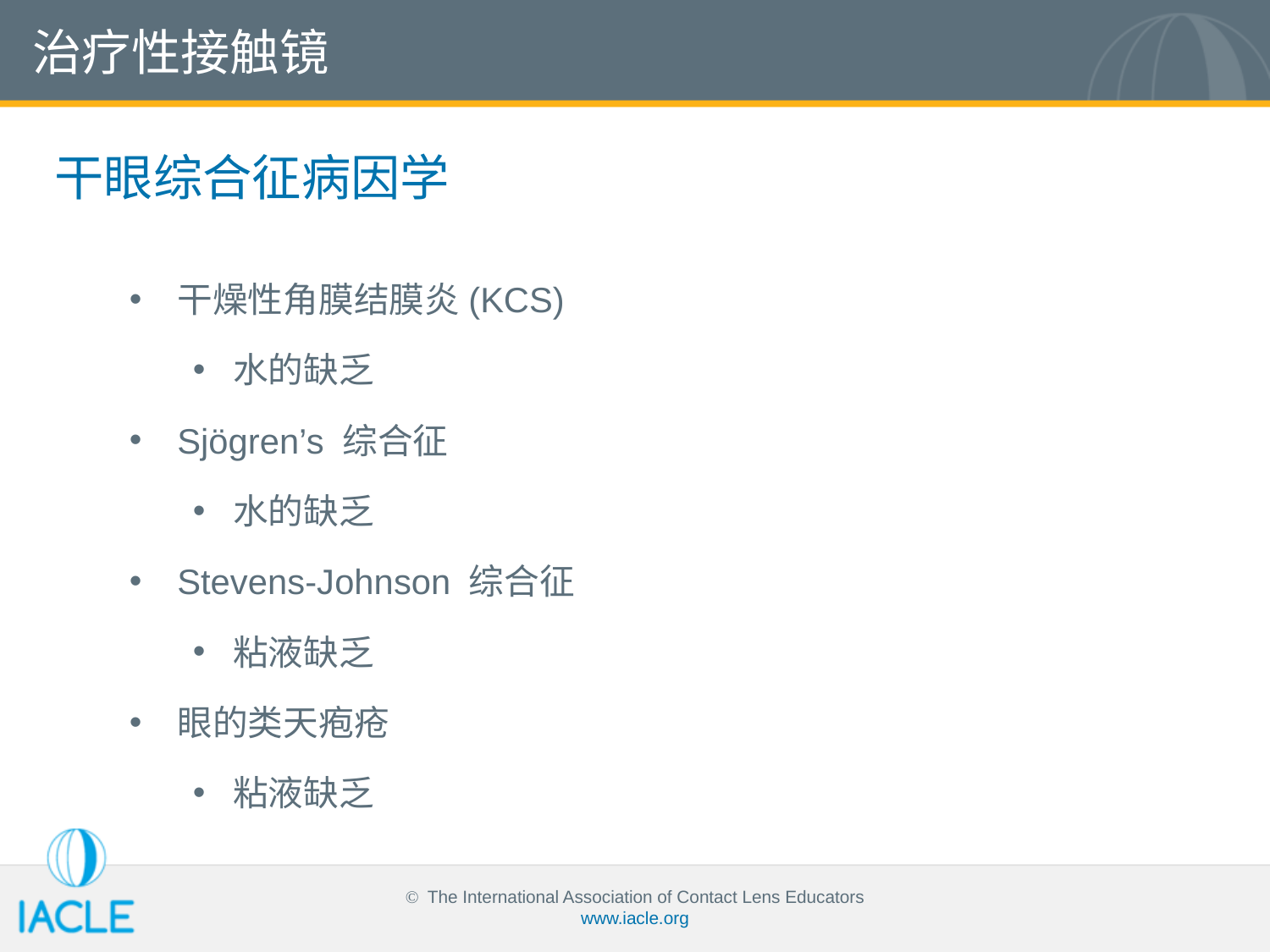

治疗性接触镜
干眼综合征病因学
干燥性角膜结膜炎(KCS)
水的缺乏
Sjögren’s 综合征
水的缺乏
Stevens-Johnson 综合征
粘液缺乏
眼的类天疱疮
粘液缺乏